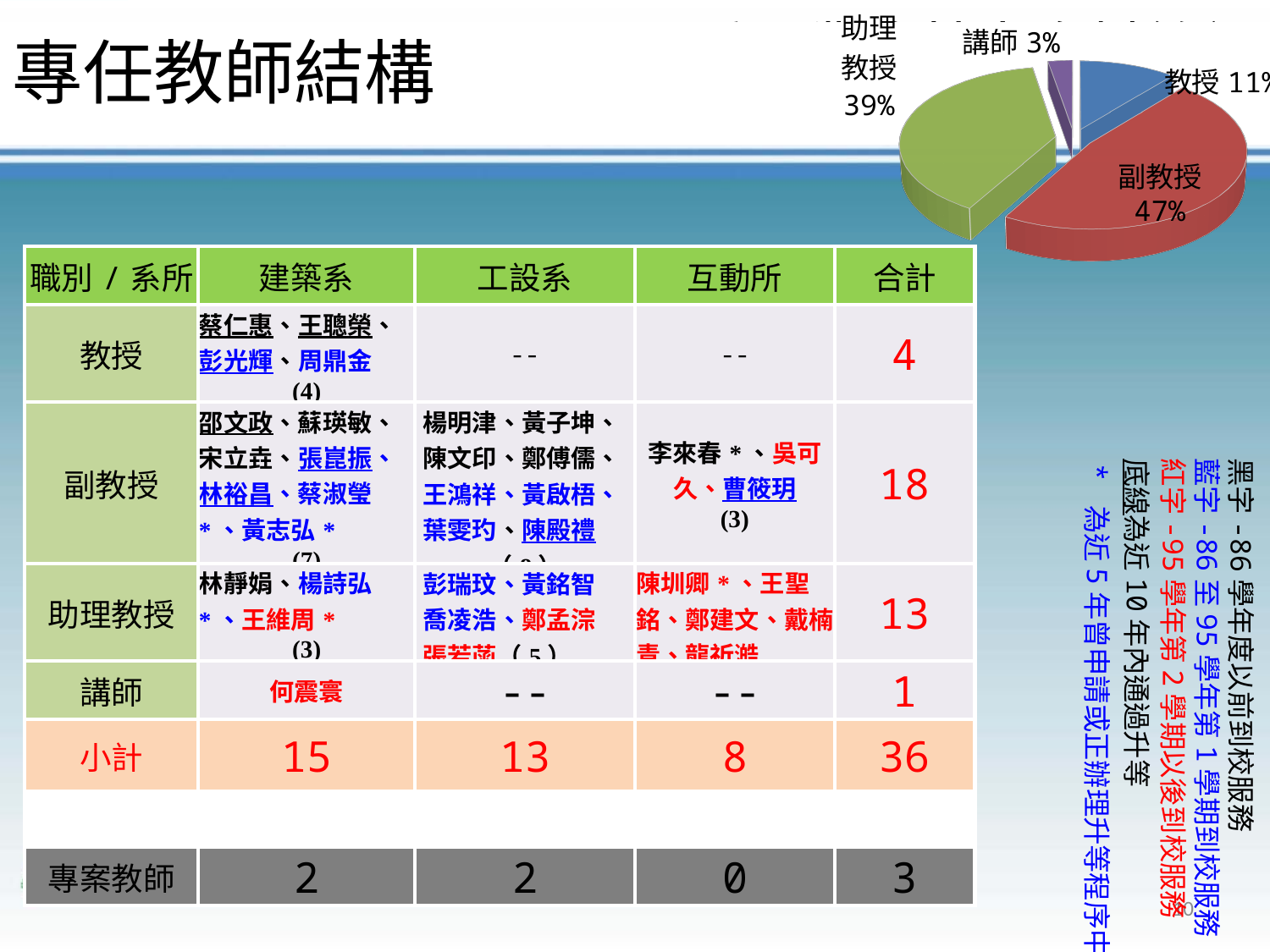

[unsupported chart]

# 重要業務基本資料統計
專任教師結構

| 職別/系所 | 建築系 | 工設系 | 互動所 | 合計 |
| --- | --- | --- | --- | --- |
| 教授 | 蔡仁惠、王聰榮、彭光輝、周鼎金 (4) | -- | -- | 4 |
| 副教授 | 邵文政、蘇瑛敏、宋立垚、張崑振、林裕昌、蔡淑瑩\*、黃志弘\* (7) | 楊明津、黃子坤、陳文印、鄭傅儒、王鴻祥、黃啟梧、 葉雯玓、陳殿禮 （8） | 李來春\*、吳可久、曹筱玥 (3) | 18 |
| 助理教授 | 林靜娟、楊詩弘\*、王維周\* (3) | 彭瑞玟、黃銘智 喬凌浩、鄭孟淙 張若菡（5） | 陳圳卿\*、王聖銘、鄭建文、戴楠青、龍祈澔（5） | 13 |
| 講師 | 何震寰 | -- | -- | 1 |
| 小計 | 15 | 13 | 8 | 36 |
|  |  |  |  |  |
| 專案教師 | 2 | 2 | 0 | 3 |
黑字-86學年度以前到校服務
藍字-86至95學年第1學期到校服務
紅字-95學年第2學期以後到校服務
底線為近10年內通過升等
* 為近5年曾申請或正辦理升等程序中
10